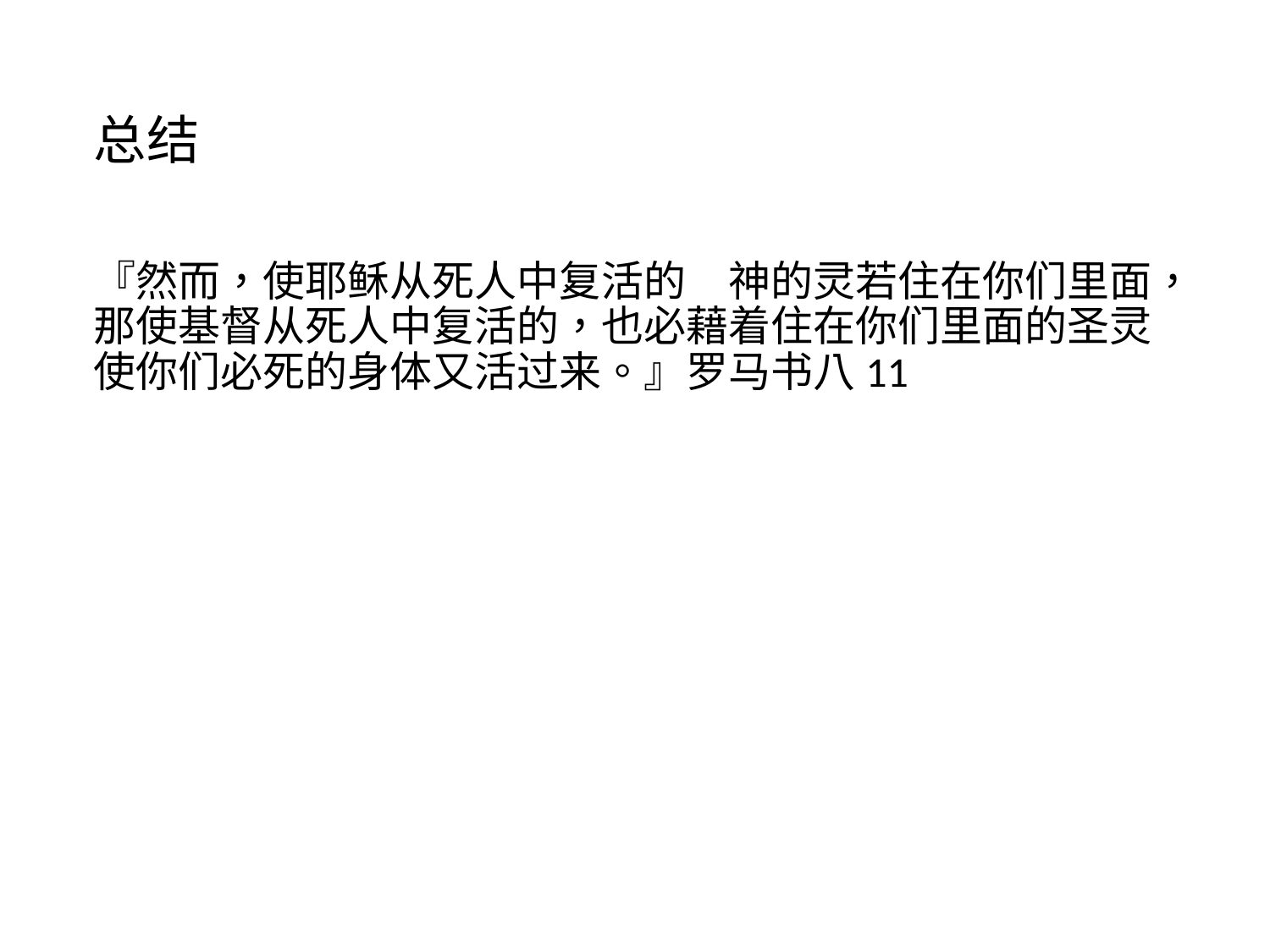

# 总结
『然而，使耶稣从死人中复活的　神的灵若住在你们里面，那使基督从死人中复活的，也必藉着住在你们里面的圣灵使你们必死的身体又活过来。』罗马书八11